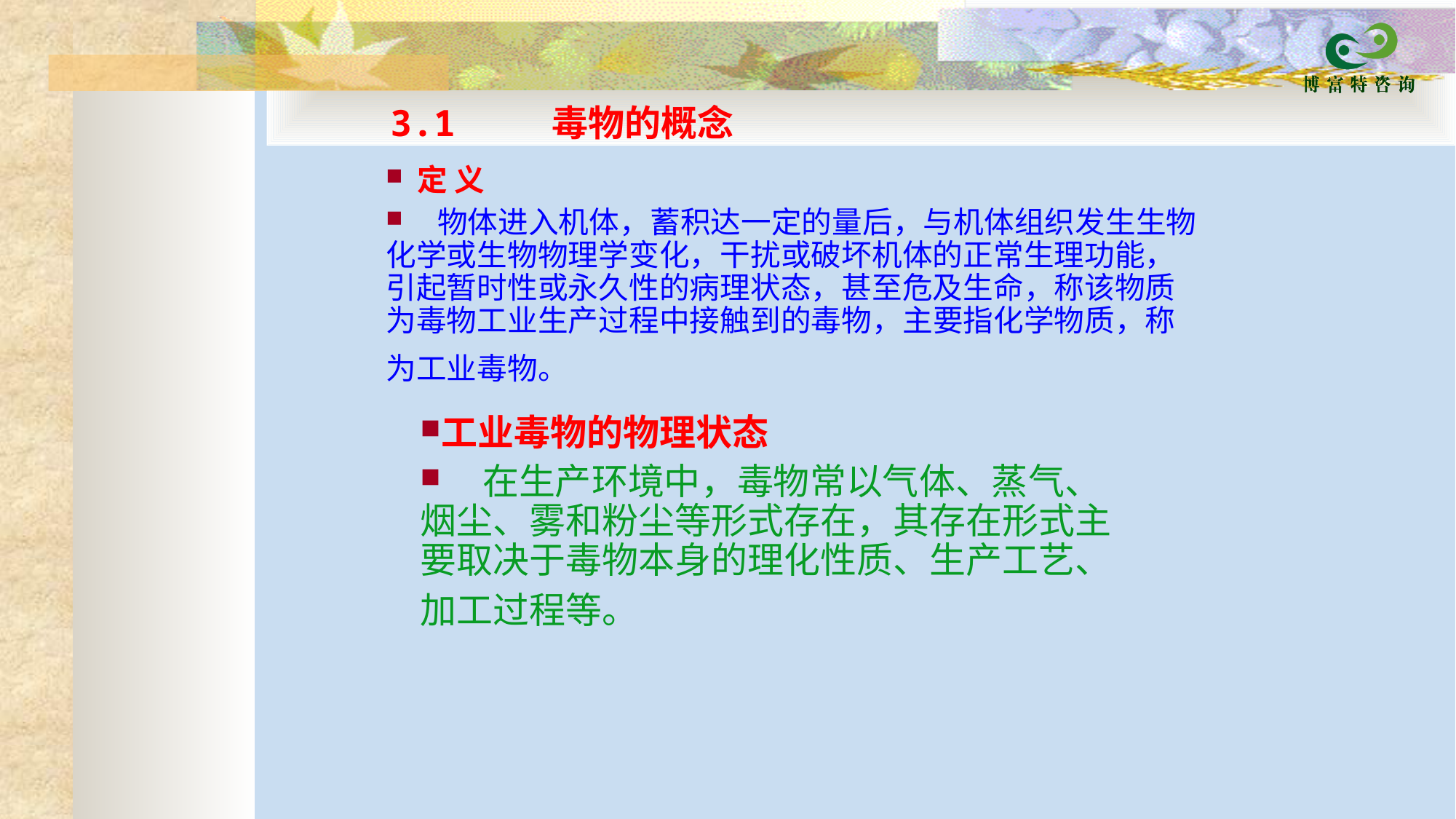

3.1    毒物的概念
 定 义
    物体进入机体，蓄积达一定的量后，与机体组织发生生物化学或生物物理学变化，干扰或破坏机体的正常生理功能，引起暂时性或永久性的病理状态，甚至危及生命，称该物质为毒物工业生产过程中接触到的毒物，主要指化学物质，称为工业毒物。
工业毒物的物理状态
    在生产环境中，毒物常以气体、蒸气、烟尘、雾和粉尘等形式存在，其存在形式主要取决于毒物本身的理化性质、生产工艺、加工过程等。